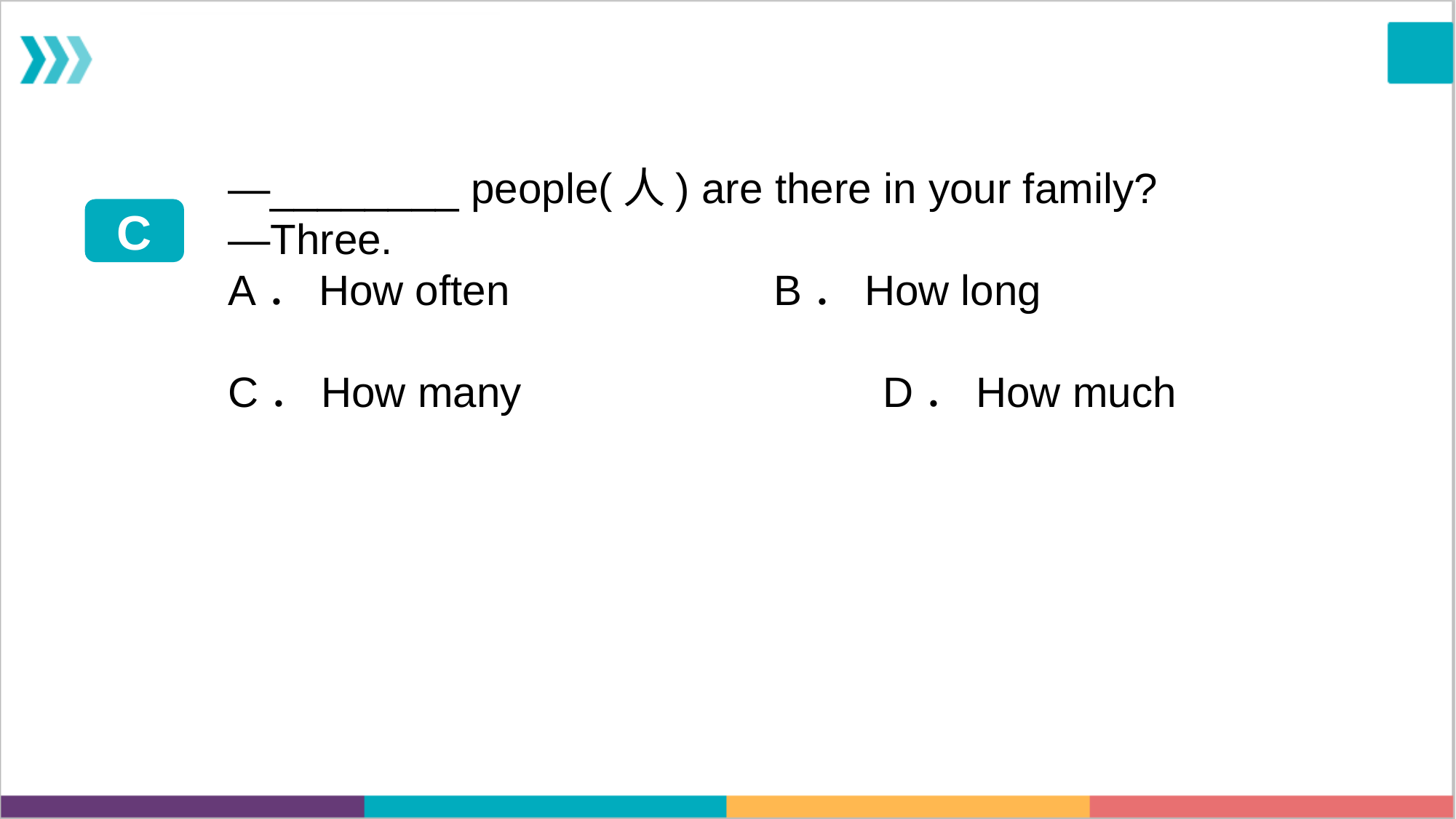

—________ people(人) are there in your family?—Three.A．How often   			B．How longC．How many   			D．How much
C